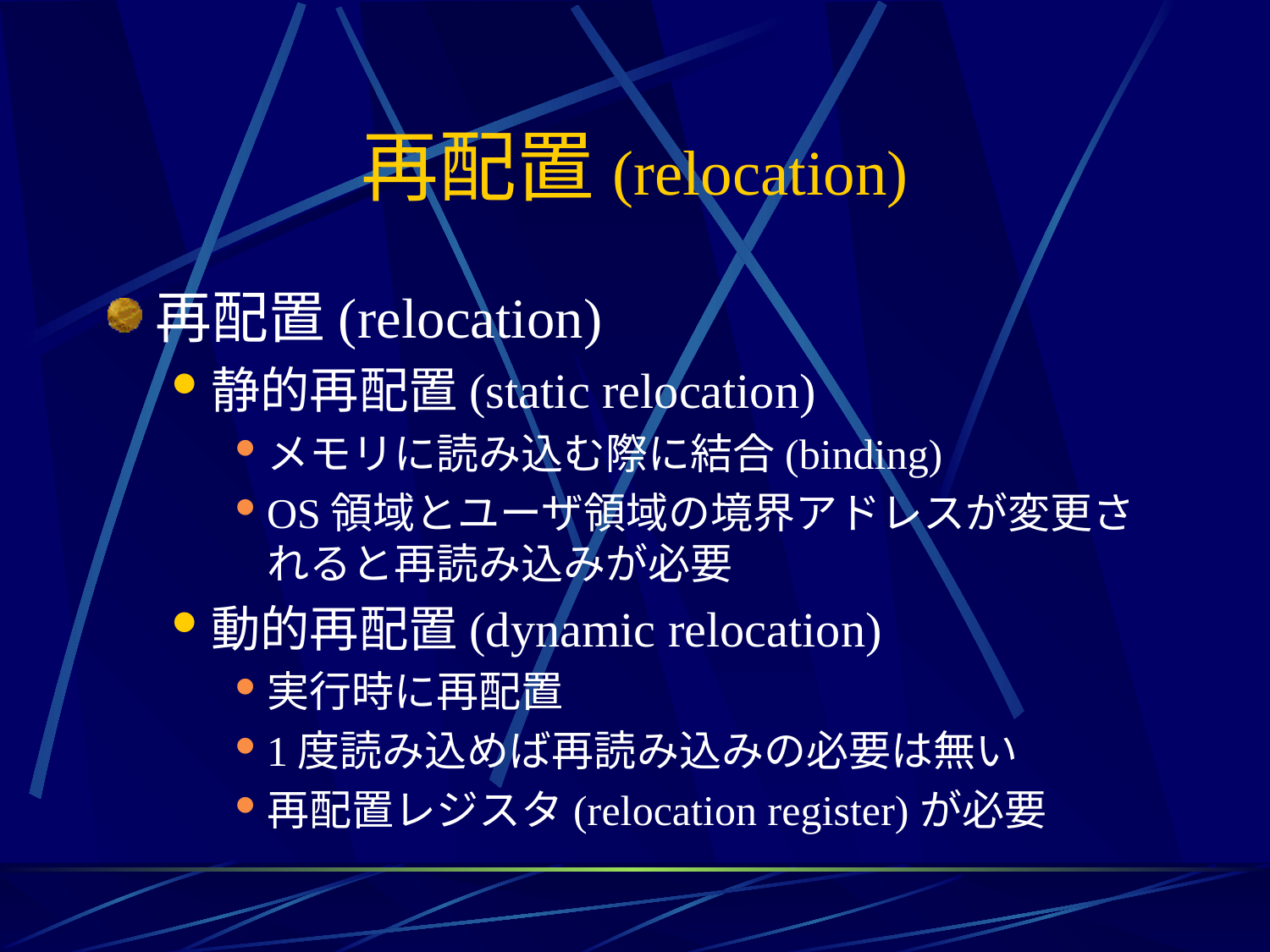

# 再配置(relocation)
再配置(relocation)
静的再配置(static relocation)
メモリに読み込む際に結合(binding)
OS領域とユーザ領域の境界アドレスが変更されると再読み込みが必要
動的再配置(dynamic relocation)
実行時に再配置
1度読み込めば再読み込みの必要は無い
再配置レジスタ(relocation register)が必要